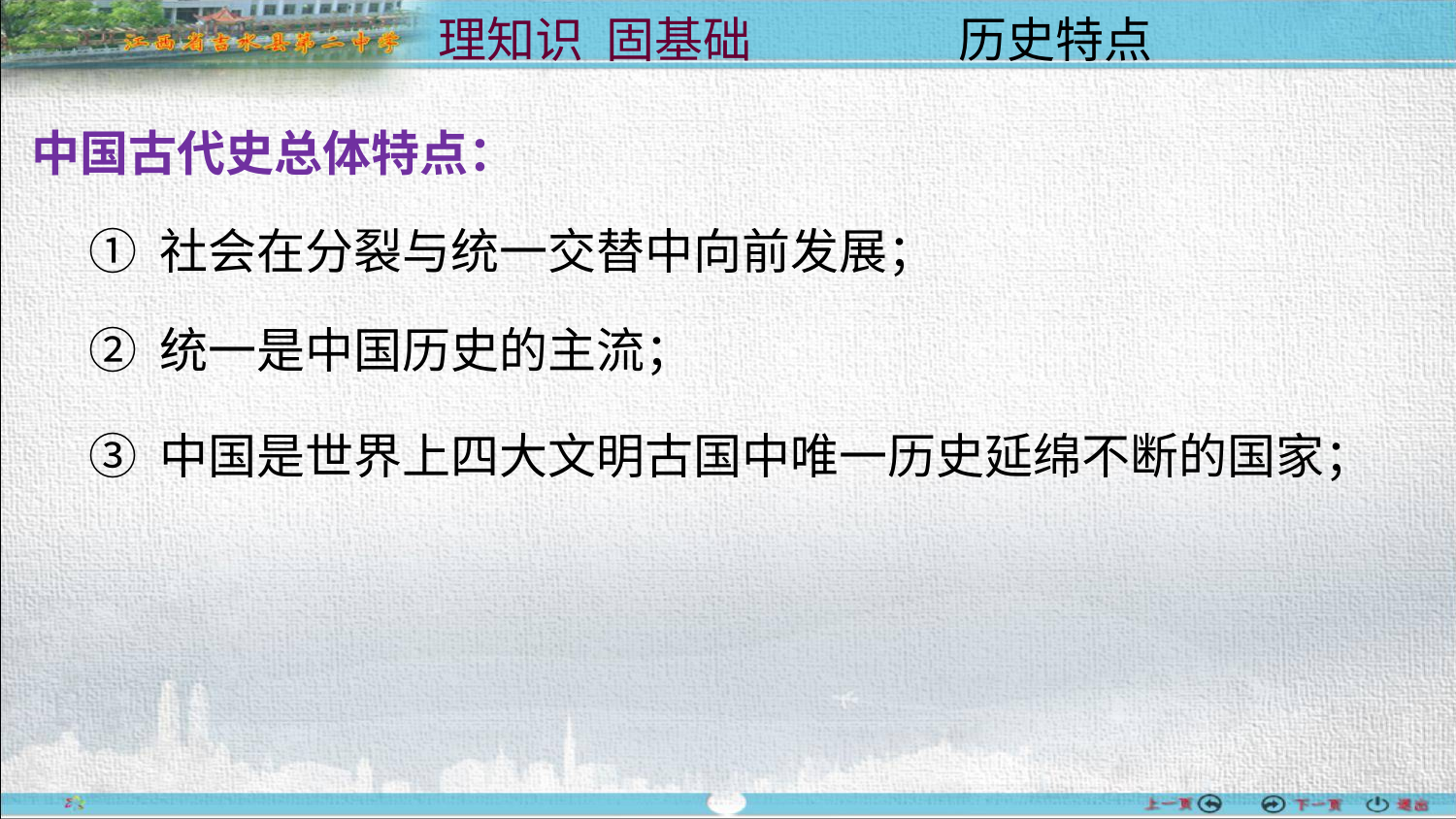

理知识  固基础                   历史特点
中国古代史总体特点：
① 社会在分裂与统一交替中向前发展；
② 统一是中国历史的主流；
③ 中国是世界上四大文明古国中唯一历史延绵不断的国家；